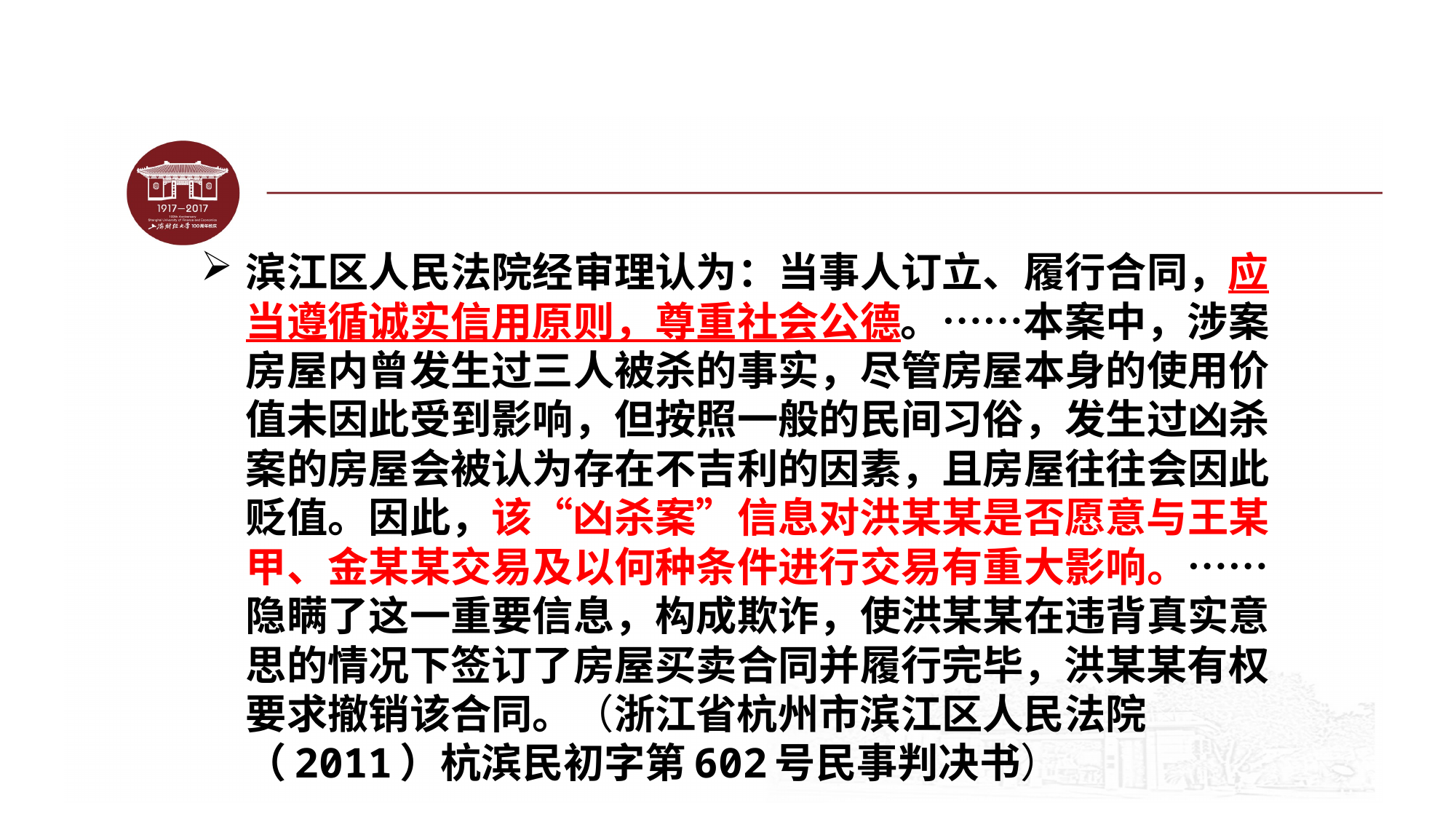

#
滨江区人民法院经审理认为：当事人订立、履行合同，应当遵循诚实信用原则，尊重社会公德。……本案中，涉案房屋内曾发生过三人被杀的事实，尽管房屋本身的使用价值未因此受到影响，但按照一般的民间习俗，发生过凶杀案的房屋会被认为存在不吉利的因素，且房屋往往会因此贬值。因此，该“凶杀案”信息对洪某某是否愿意与王某甲、金某某交易及以何种条件进行交易有重大影响。……隐瞒了这一重要信息，构成欺诈，使洪某某在违背真实意思的情况下签订了房屋买卖合同并履行完毕，洪某某有权要求撤销该合同。（浙江省杭州市滨江区人民法院（2011）杭滨民初字第602号民事判决书）